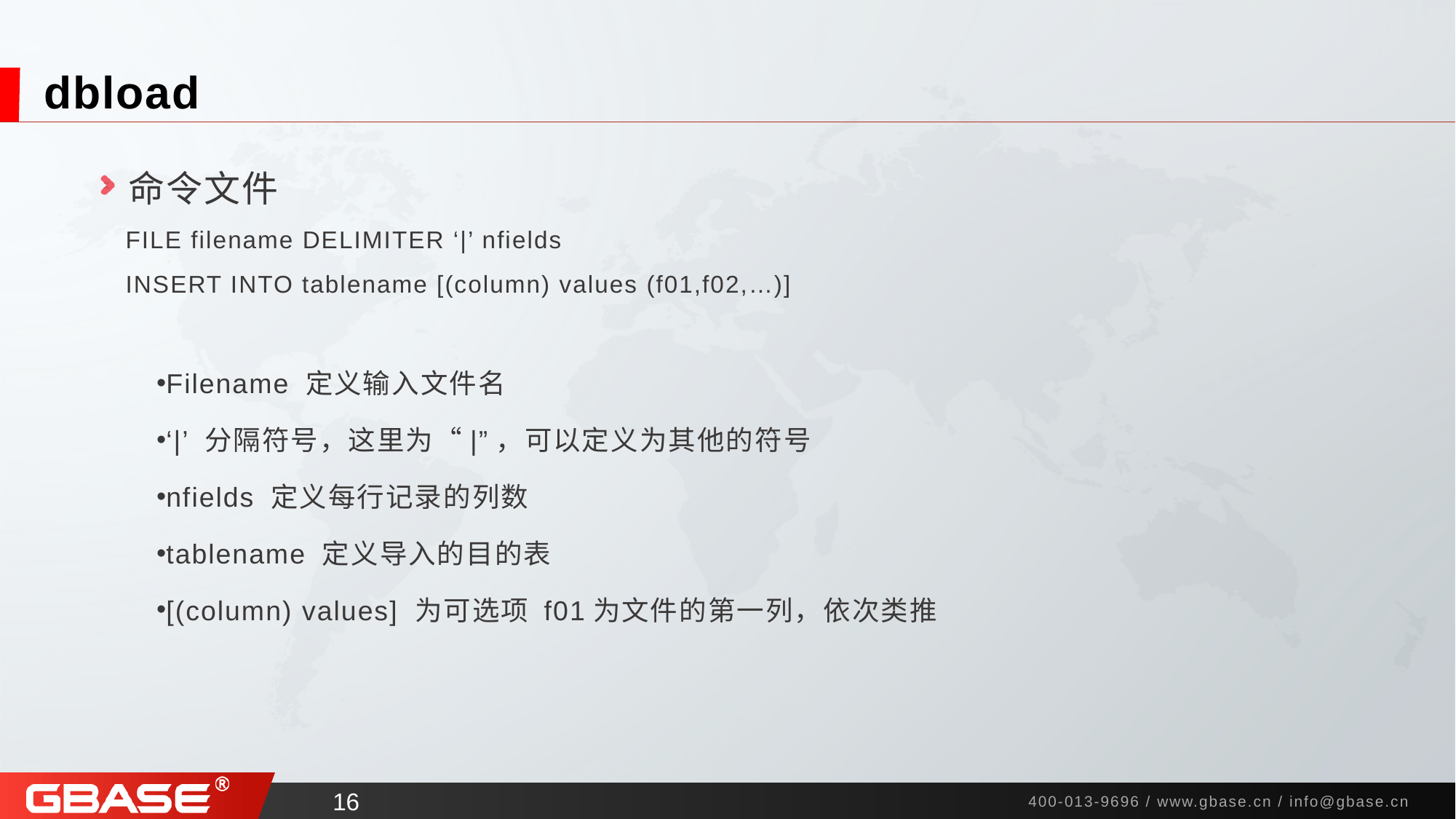

# dbload
命令文件
   FILE filename DELIMITER ‘|’ nfields
   INSERT INTO tablename [(column) values (f01,f02,…)]

Filename 定义输入文件名
‘|’ 分隔符号，这里为“|”，可以定义为其他的符号
nfields 定义每行记录的列数
tablename 定义导入的目的表
[(column) values] 为可选项 f01为文件的第一列，依次类推